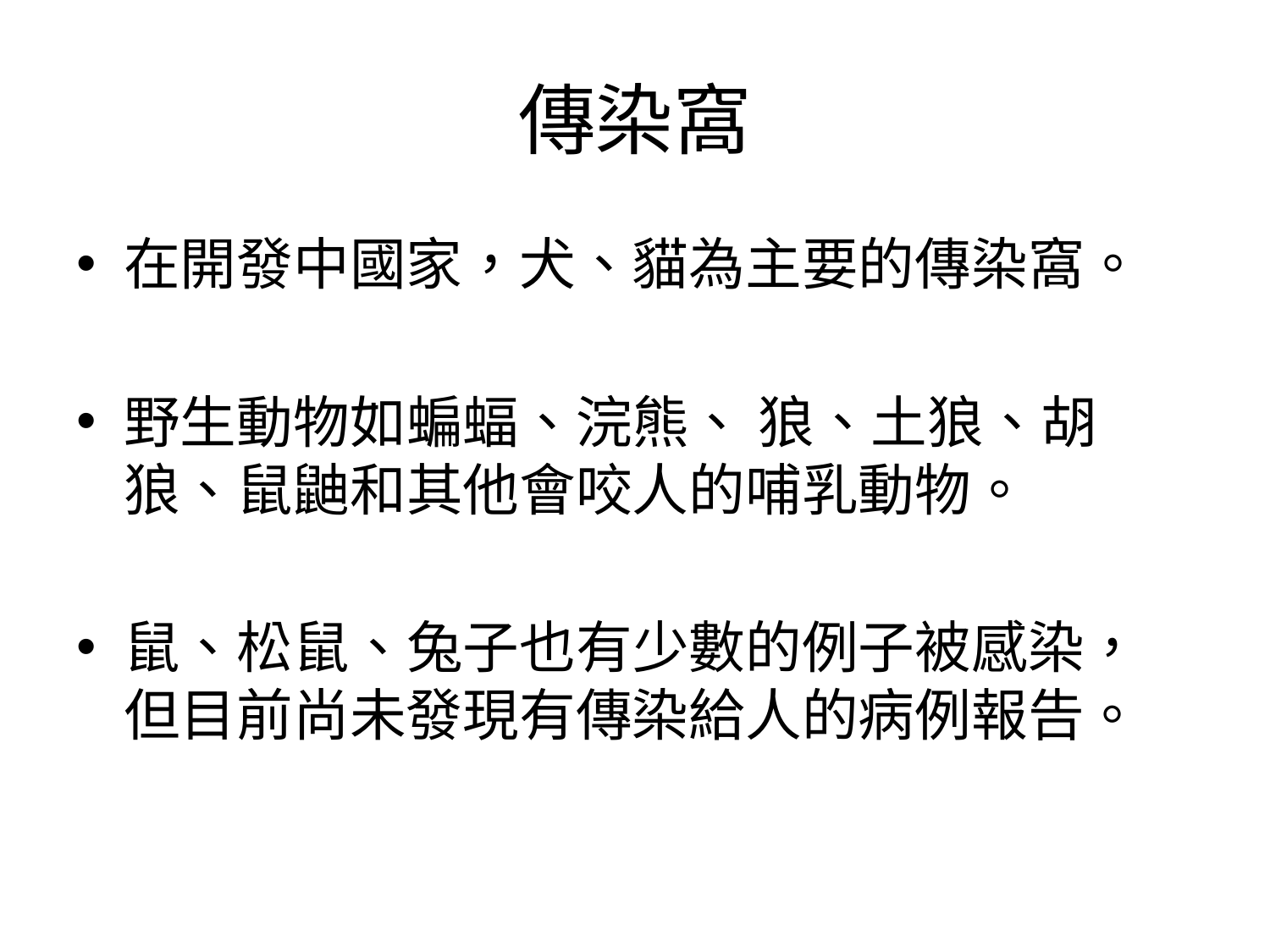

# 傳染窩
在開發中國家，犬、貓為主要的傳染窩。

野生動物如蝙蝠、浣熊、 狼、土狼、胡狼、鼠鼬和其他會咬人的哺乳動物。

鼠、松鼠、兔子也有少數的例子被感染，但目前尚未發現有傳染給人的病例報告。